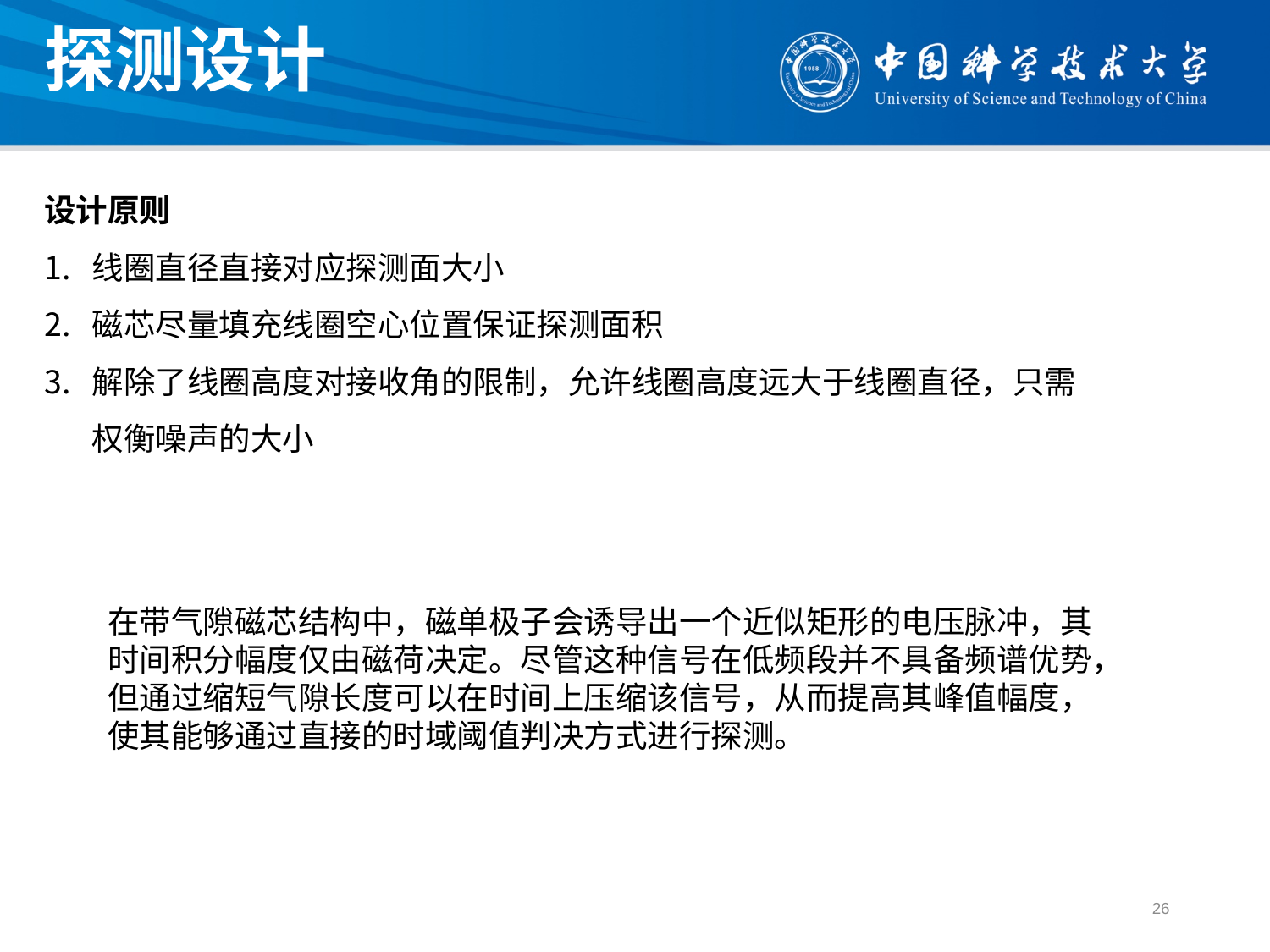

探测设计
设计原则
线圈直径直接对应探测面大小
磁芯尽量填充线圈空心位置保证探测面积
解除了线圈高度对接收角的限制，允许线圈高度远大于线圈直径，只需权衡噪声的大小

在带气隙磁芯结构中，磁单极子会诱导出一个近似矩形的电压脉冲，其时间积分幅度仅由磁荷决定。尽管这种信号在低频段并不具备频谱优势，但通过缩短气隙长度可以在时间上压缩该信号，从而提高其峰值幅度，使其能够通过直接的时域阈值判决方式进行探测。
26